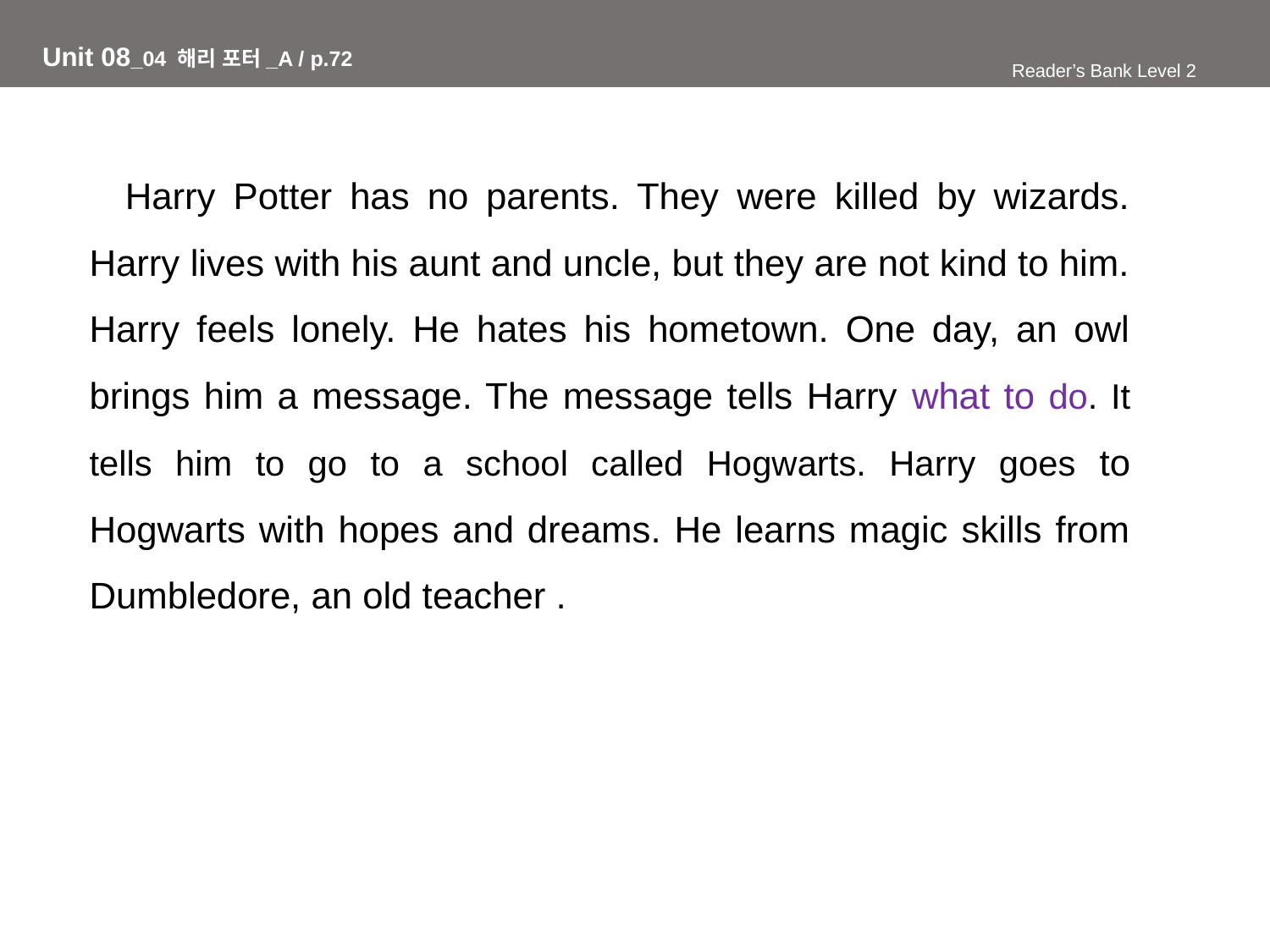

# Unit 08_04 해리 포터_A / p.72
Reader’s Bank Level 2

  Harry Potter has no parents. They were killed by wizards. Harry lives with his aunt and uncle, but they are not kind to him. Harry feels lonely. He hates his hometown. One day, an owl brings him a message. The message tells Harry what to do. It tells him to go to a school called Hogwarts. Harry goes to Hogwarts with hopes and dreams. He learns magic skills from Dumbledore, an old teacher .